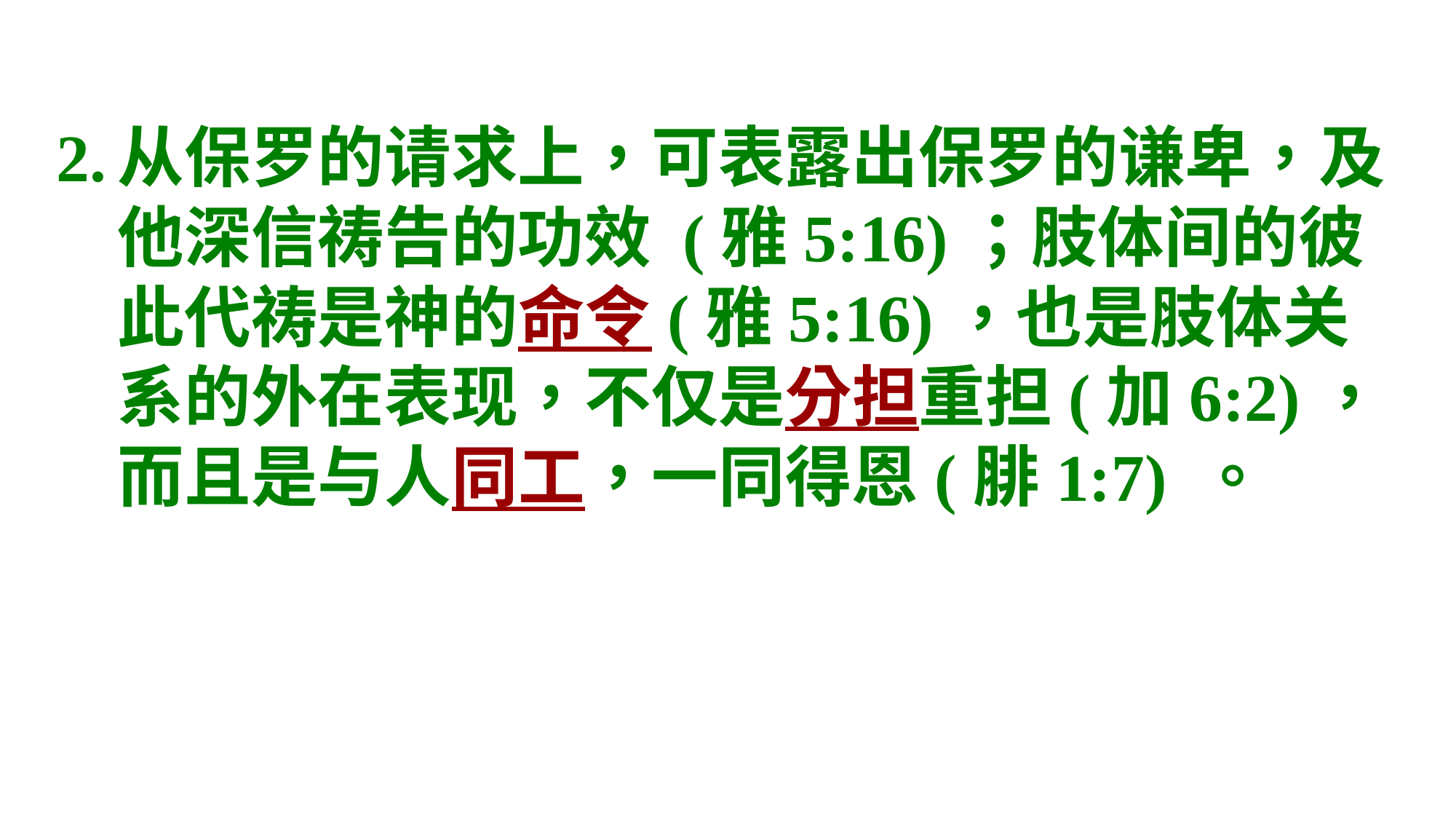

2.	从保罗的请求上，可表露出保罗的谦卑，及他深信祷告的功效 (雅5:16)；肢体间的彼此代祷是神的命令(雅5:16)，也是肢体关系的外在表现，不仅是分担重担(加6:2)，而且是与人同工，一同得恩(腓1:7) 。